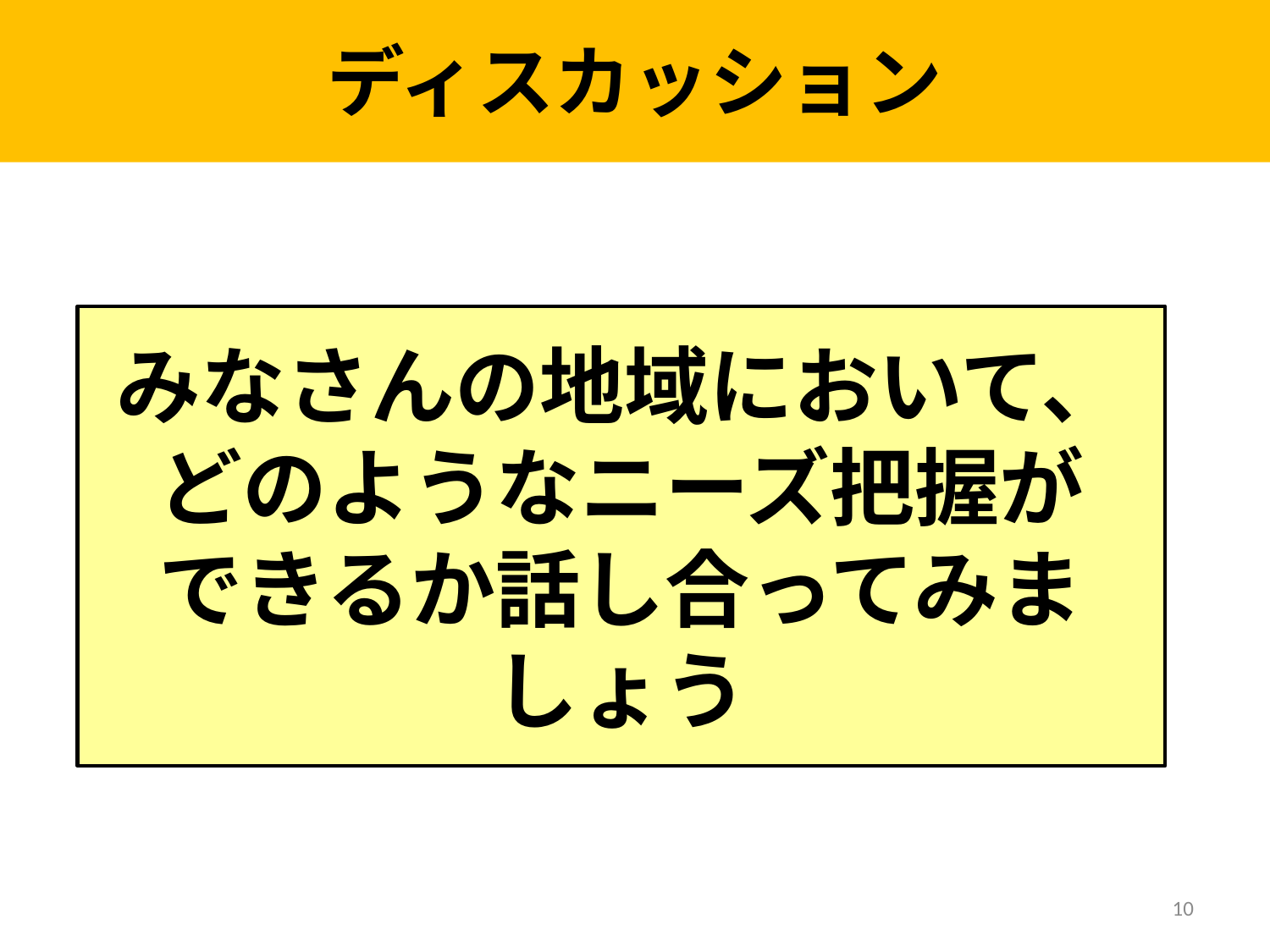

ディスカッション
みなさんの地域において、
どのようなニーズ把握が
できるか話し合ってみましょう
10